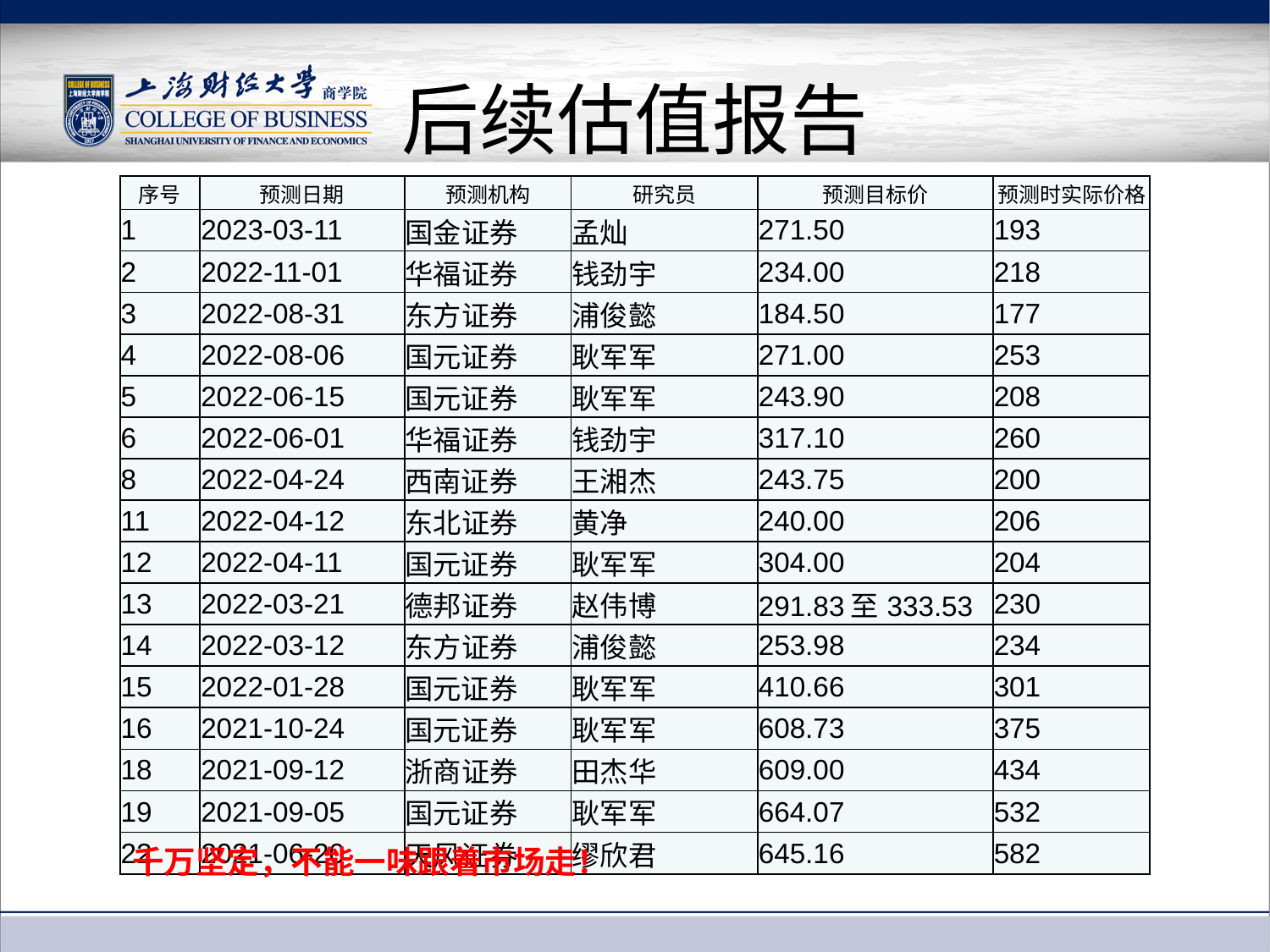

# 后续估值报告
| 序号 | 预测日期 | 预测机构 | 研究员 | 预测目标价 | 预测时实际价格 |
| --- | --- | --- | --- | --- | --- |
| 1 | 2023-03-11 | 国金证券 | 孟灿 | 271.50 | 193 |
| 2 | 2022-11-01 | 华福证券 | 钱劲宇 | 234.00 | 218 |
| 3 | 2022-08-31 | 东方证券 | 浦俊懿 | 184.50 | 177 |
| 4 | 2022-08-06 | 国元证券 | 耿军军 | 271.00 | 253 |
| 5 | 2022-06-15 | 国元证券 | 耿军军 | 243.90 | 208 |
| 6 | 2022-06-01 | 华福证券 | 钱劲宇 | 317.10 | 260 |
| 8 | 2022-04-24 | 西南证券 | 王湘杰 | 243.75 | 200 |
| 11 | 2022-04-12 | 东北证券 | 黄净 | 240.00 | 206 |
| 12 | 2022-04-11 | 国元证券 | 耿军军 | 304.00 | 204 |
| 13 | 2022-03-21 | 德邦证券 | 赵伟博 | 291.83至333.53 | 230 |
| 14 | 2022-03-12 | 东方证券 | 浦俊懿 | 253.98 | 234 |
| 15 | 2022-01-28 | 国元证券 | 耿军军 | 410.66 | 301 |
| 16 | 2021-10-24 | 国元证券 | 耿军军 | 608.73 | 375 |
| 18 | 2021-09-12 | 浙商证券 | 田杰华 | 609.00 | 434 |
| 19 | 2021-09-05 | 国元证券 | 耿军军 | 664.07 | 532 |
| 22 | 2021-06-20 | 天风证券 | 缪欣君 | 645.16 | 582 |
千万坚定，不能一味跟着市场走！